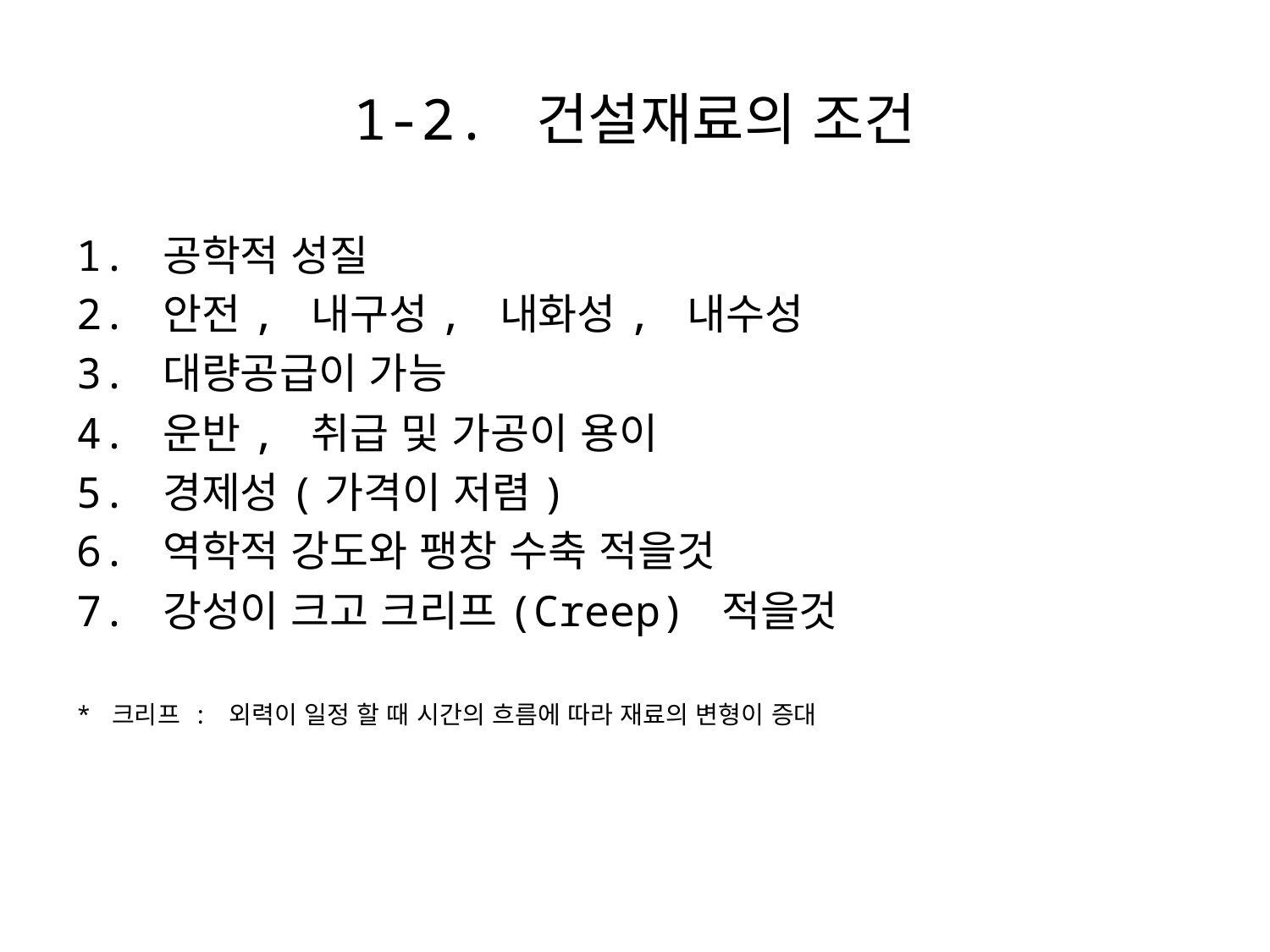

# 1-2. 건설재료의 조건
1. 공학적 성질
2. 안전, 내구성, 내화성, 내수성
3. 대량공급이 가능
4. 운반, 취급 및 가공이 용이
5. 경제성(가격이 저렴)
6. 역학적 강도와 팽창 수축 적을것
7. 강성이 크고 크리프(Creep) 적을것

* 크리프 : 외력이 일정 할 때 시간의 흐름에 따라 재료의 변형이 증대